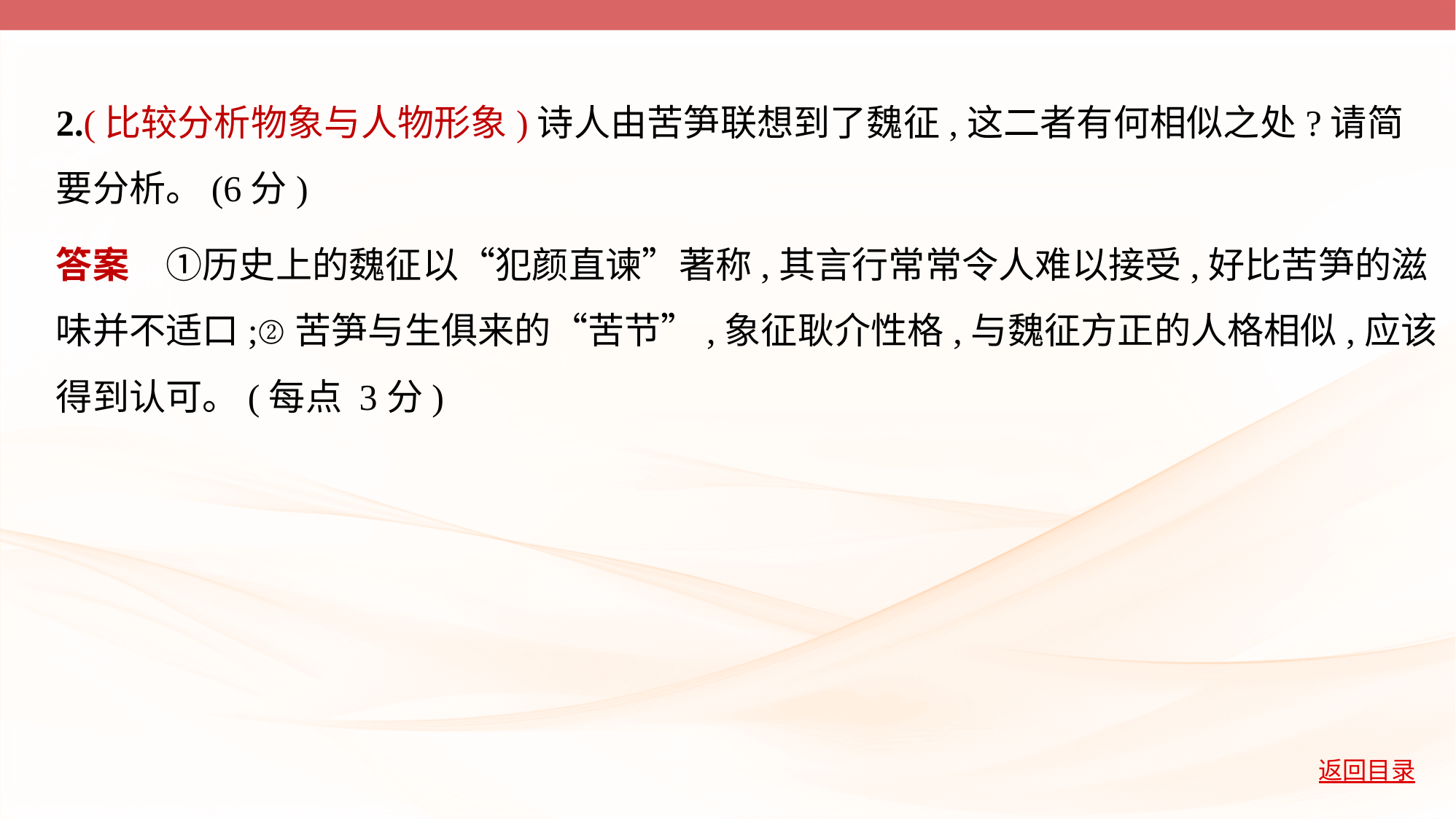

2.(比较分析物象与人物形象)诗人由苦笋联想到了魏征,这二者有何相似之处?请简
要分析。(6分)
答案　①历史上的魏征以“犯颜直谏”著称,其言行常常令人难以接受,好比苦笋的滋
味并不适口;②苦笋与生俱来的“苦节”,象征耿介性格,与魏征方正的人格相似,应该
得到认可。(每点 3分)